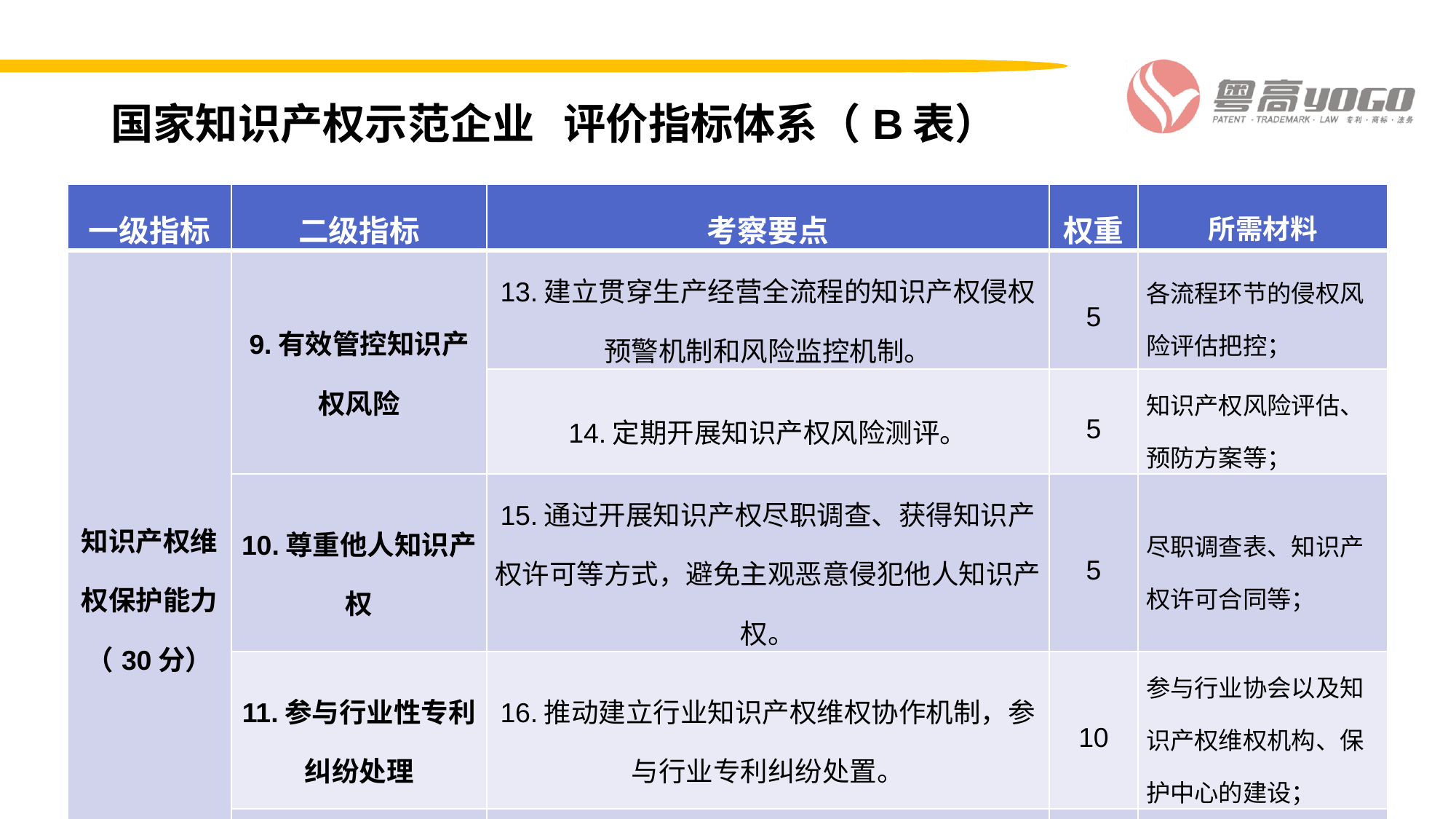

国家知识产权示范企业   评价指标体系（B表）
| 一级指标 | 二级指标 | 考察要点 | 权重 | 所需材料 |
| --- | --- | --- | --- | --- |
| 知识产权维权保护能力（30分） | 9.有效管控知识产权风险 | 13.建立贯穿生产经营全流程的知识产权侵权预警机制和风险监控机制。 | 5 | 各流程环节的侵权风险评估把控； |
|  |  | 14.定期开展知识产权风险测评。 | 5 | 知识产权风险评估、预防方案等； |
|  | 10.尊重他人知识产权 | 15.通过开展知识产权尽职调查、获得知识产权许可等方式，避免主观恶意侵犯他人知识产权。 | 5 | 尽职调查表、知识产权许可合同等； |
|  | 11.参与行业性专利纠纷处理 | 16.推动建立行业知识产权维权协作机制，参与行业专利纠纷处置。 | 10 | 参与行业协会以及知识产权维权机构、保护中心的建设； |
|  | 12. 解决国内外知识产权争端 | 17.编制并适时调整企业知识产权争端解决预案。 | 5 | 知识产权争端解决预案； |